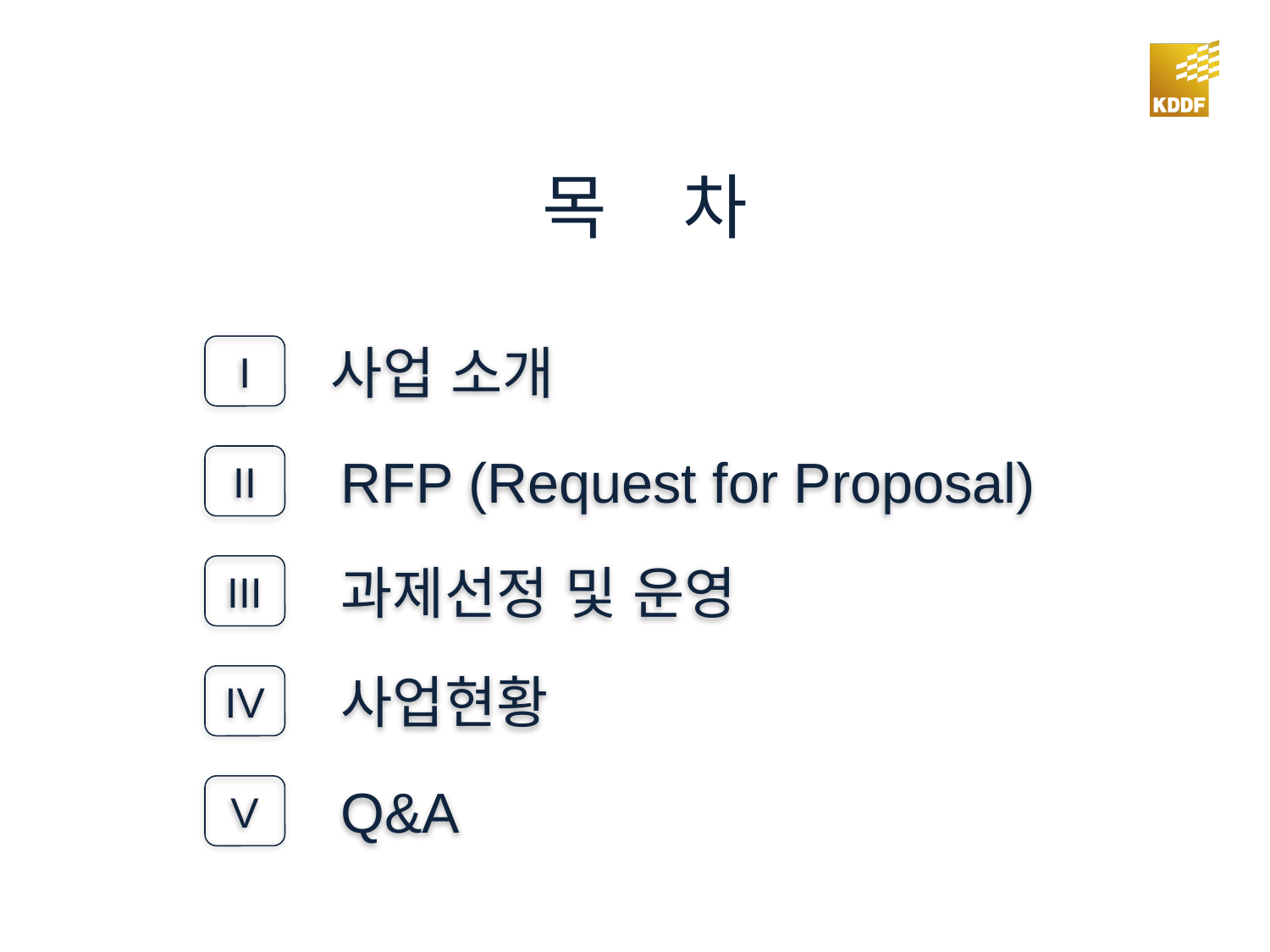

목  차
I
사업 소개
II
RFP (Request for Proposal)
III
과제선정 및 운영
IV
사업현황
V
Q&A